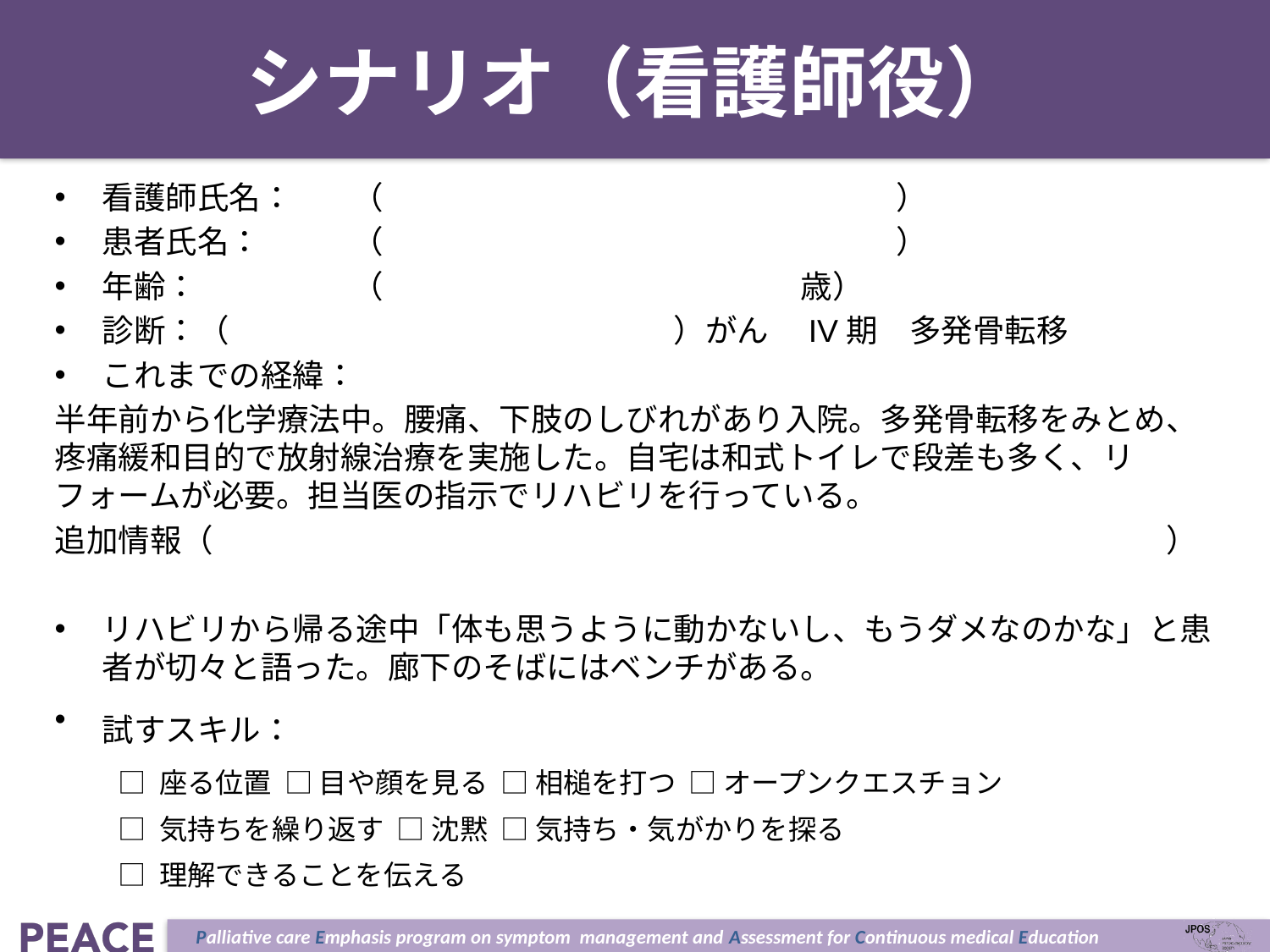

# シナリオ（看護師役）
看護師氏名：	（		　　　　　　　　　）
患者氏名：	（		　　　　　　　　　）
年齢：	（	　　　　　　　　　　歳）
診断：（				　　）がん　IV期　多発骨転移
これまでの経緯：
半年前から化学療法中。腰痛、下肢のしびれがあり入院。多発骨転移をみとめ、疼痛緩和目的で放射線治療を実施した。自宅は和式トイレで段差も多く、リフォームが必要。担当医の指示でリハビリを行っている。
追加情報（　　　　　　　　　　　　　　　　　　　　　　　　　　　　　　）

リハビリから帰る途中「体も思うように動かないし、もうダメなのかな」と患者が切々と語った。廊下のそばにはベンチがある。
試すスキル：
□ 座る位置  □ 目や顔を見る  □ 相槌を打つ  □ オープンクエスチョン
□ 気持ちを繰り返す  □ 沈黙  □ 気持ち・気がかりを探る
□ 理解できることを伝える